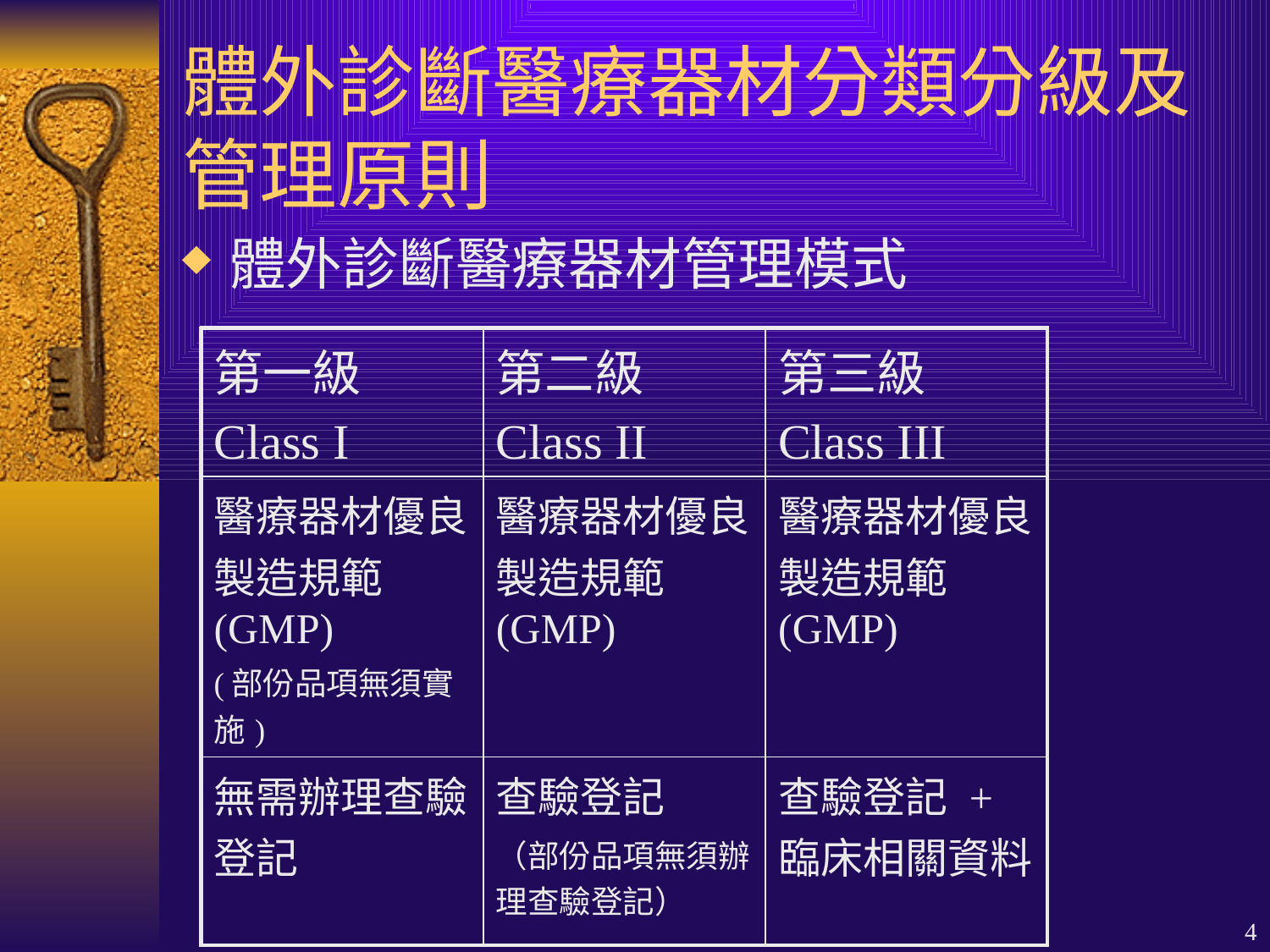

# 體外診斷醫療器材分類分級及管理原則
體外診斷醫療器材管理模式

| 第一級 Class I | 第二級 Class II | 第三級 Class III |
| --- | --- | --- |
| 醫療器材優良製造規範(GMP) (部份品項無須實施) | 醫療器材優良製造規範(GMP) | 醫療器材優良製造規範(GMP) |
| 無需辦理查驗登記 | 查驗登記 （部份品項無須辦理查驗登記） | 查驗登記 + 臨床相關資料 |
4